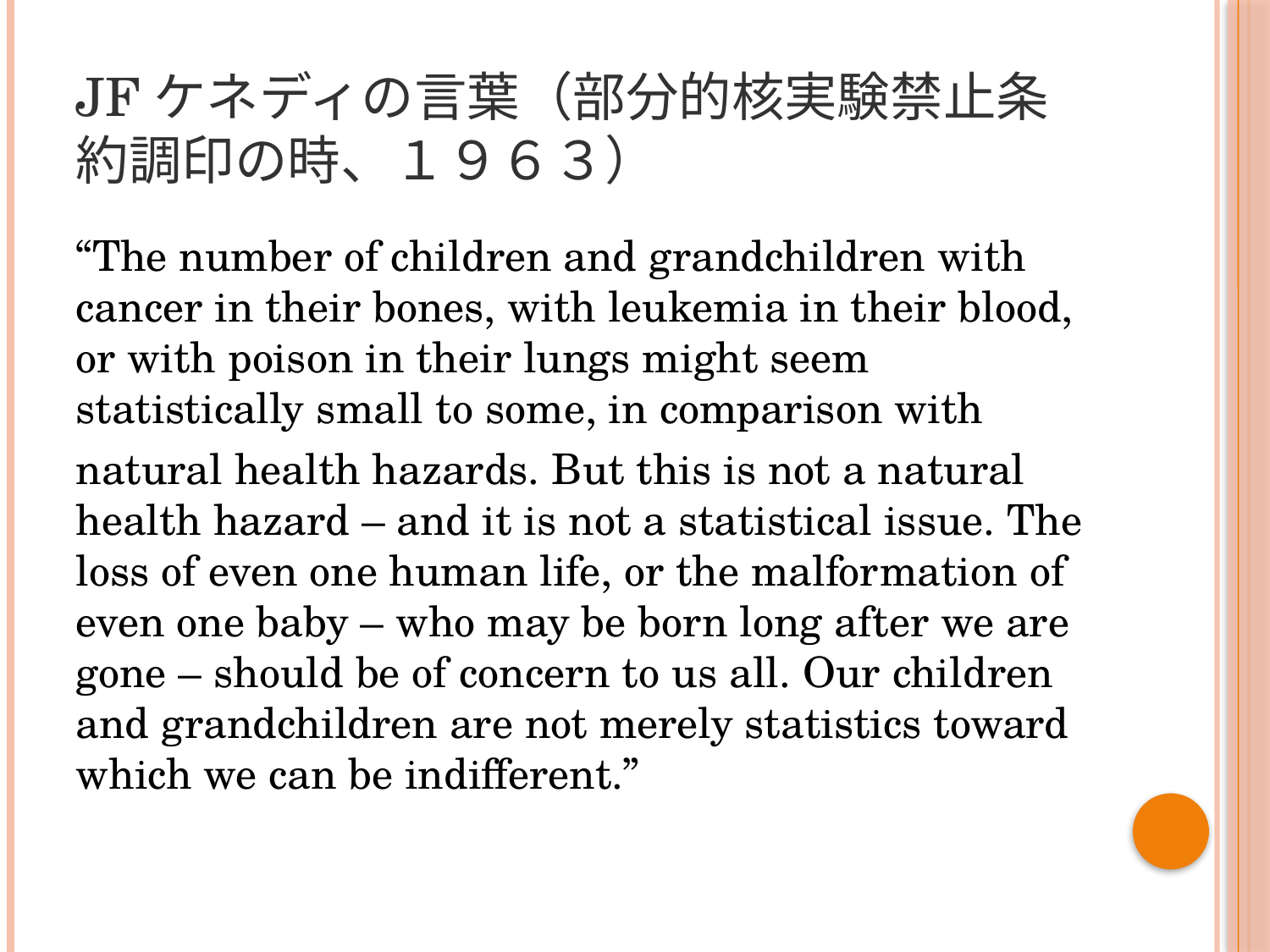

# JFケネディの言葉（部分的核実験禁止条約調印の時、１９６３）
“The number of children and grandchildren with cancer in their bones, with leukemia in their blood, or with poison in their lungs might seem statistically small to some, in comparison with
natural health hazards. But this is not a natural health hazard – and it is not a statistical issue. The loss of even one human life, or the malformation of even one baby – who may be born long after we are gone – should be of concern to us all. Our children and grandchildren are not merely statistics toward which we can be indifferent.”